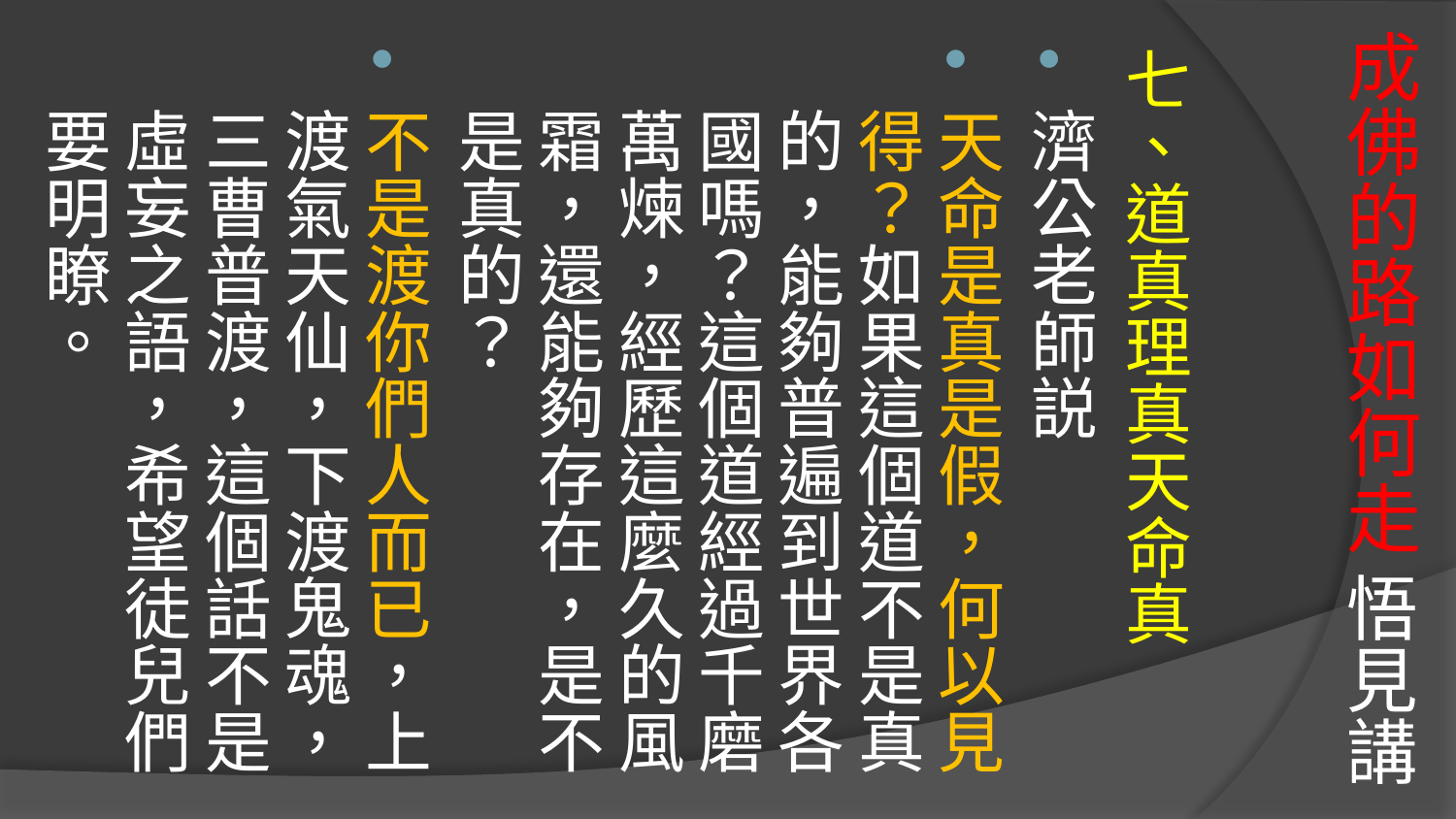

# 成佛的路如何走 悟見講
七、道真理真天命真
濟公老師説
天命是真是假，何以見得？如果這個道不是真的，能夠普遍到世界各國嗎？這個道經過千磨萬煉，經歷這麼久的風霜，還能夠存在，是不是真的？
不是渡你們人而已，上渡氣天仙，下渡鬼魂，三曹普渡，這個話不是虛妄之語，希望徒兒們要明瞭。